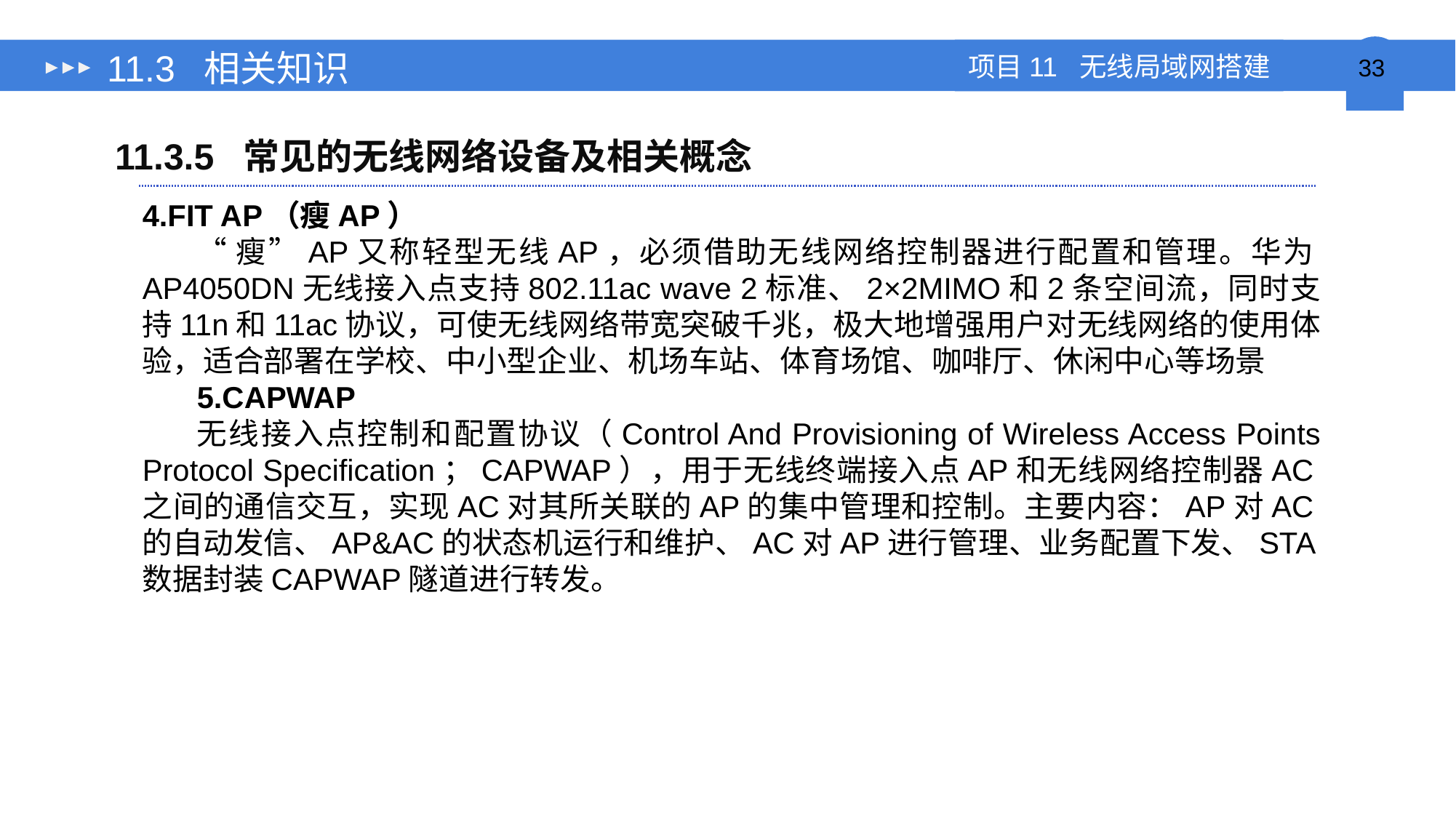

# 11.3  相关知识
11.3.5  常见的无线网络设备及相关概念

4.FIT AP（瘦AP）
“瘦”AP又称轻型无线AP，必须借助无线网络控制器进行配置和管理。华为AP4050DN无线接入点支持802.11ac wave 2标准、2×2MIMO和2条空间流，同时支持11n和11ac协议，可使无线网络带宽突破千兆，极大地增强用户对无线网络的使用体验，适合部署在学校、中小型企业、机场车站、体育场馆、咖啡厅、休闲中心等场景
5.CAPWAP
无线接入点控制和配置协议（Control And Provisioning of Wireless Access Points Protocol Specification；CAPWAP），用于无线终端接入点AP和无线网络控制器AC之间的通信交互，实现AC对其所关联的AP的集中管理和控制。主要内容：AP对AC的自动发信、AP&AC的状态机运行和维护、AC对AP进行管理、业务配置下发、STA数据封装CAPWAP隧道进行转发。